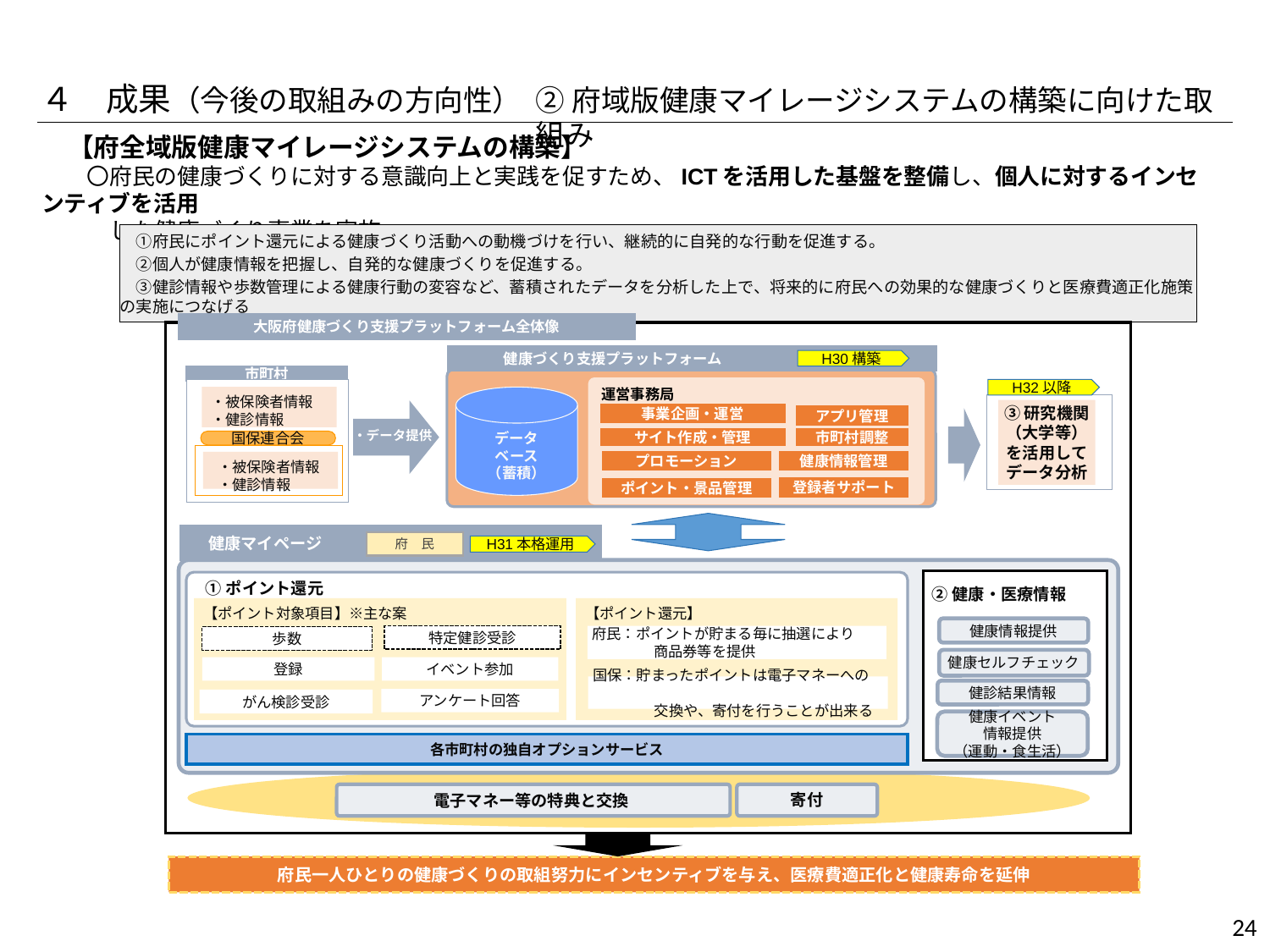

４　成果（今後の取組みの方向性）
②府域版健康マイレージシステムの構築に向けた取組み
　【府全域版健康マイレージシステムの構築】
　　〇府民の健康づくりに対する意識向上と実践を促すため、ICTを活用した基盤を整備し、個人に対するインセンティブを活用
　　　した健康づくり事業を実施。
　①府民にポイント還元による健康づくり活動への動機づけを行い、継続的に自発的な行動を促進する。
　②個人が健康情報を把握し、自発的な健康づくりを促進する。
　③健診情報や歩数管理による健康行動の変容など、蓄積されたデータを分析した上で、将来的に府民への効果的な健康づくりと医療費適正化施策の実施につなげる
大阪府健康づくり支援プラットフォーム全体像

　　　健康づくり支援プラットフォーム
H30構築
市町村

運営事務局

H32以降
・被保険者情報
・健診情報
データ
ベース
（蓄積）

③研究機関（大学等）を活用して
データ分析

事業企画・運営
アプリ管理

・データ提供
市町村調整
サイト作成・管理
国保連合会

プロモーション
　・被保険者情報
　・健診情報
健康情報管理
登録者サポート
ポイント・景品管理

　健康マイページ
府　民
H31本格運用

①ポイント還元
②健康・医療情報
【ポイント対象項目】※主な案

特定健診受診
歩数
イベント参加
登録
アンケート回答
【ポイント還元】

健康情報提供
府民：ポイントが貯まる毎に抽選により
　　　　 商品券等を提供
健康セルフチェック
国保：貯まったポイントは電子マネーへの
　　　　 交換や、寄付を行うことが出来る
健診結果情報
がん検診受診
健康イベント
情報提供
（運動・食生活）
各市町村の独自オプションサービス

電子マネー等の特典と交換
寄付

府民一人ひとりの健康づくりの取組努力にインセンティブを与え、医療費適正化と健康寿命を延伸
24